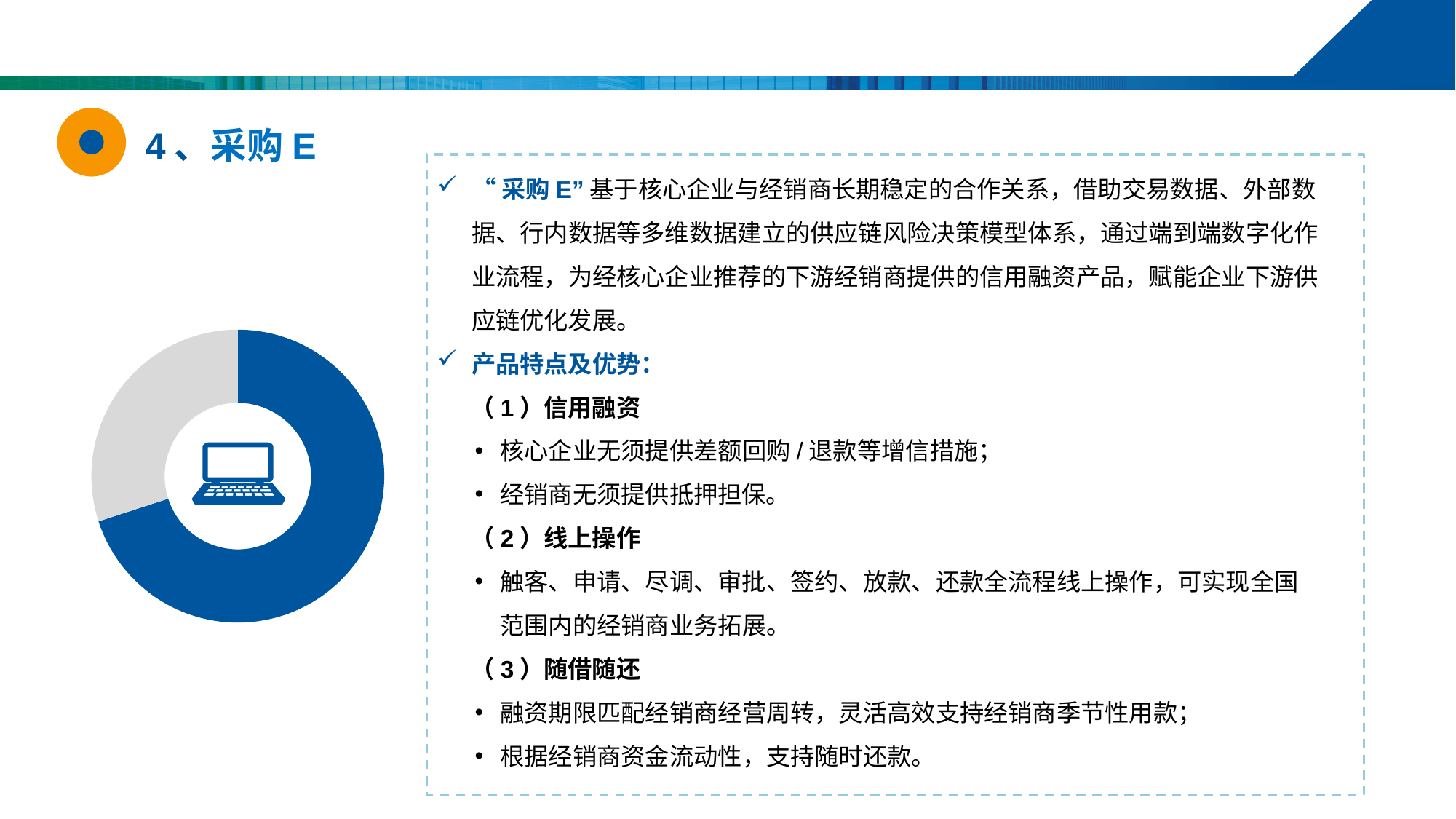

4、采购E

“采购E”基于核心企业与经销商长期稳定的合作关系，借助交易数据、外部数据、行内数据等多维数据建立的供应链风险决策模型体系，通过端到端数字化作业流程，为经核心企业推荐的下游经销商提供的信用融资产品，赋能企业下游供应链优化发展。
产品特点及优势：
     （1）信用融资
核心企业无须提供差额回购/退款等增信措施；
经销商无须提供抵押担保。
     （2）线上操作
触客、申请、尽调、审批、签约、放款、还款全流程线上操作，可实现全国范围内的经销商业务拓展。
     （3）随借随还
融资期限匹配经销商经营周转，灵活高效支持经销商季节性用款；
根据经销商资金流动性，支持随时还款。

### Chart

| Category | Sales |
|---|---|
| 1st Qtr | 70.0 |
| 2nd Qtr | 30.0 |